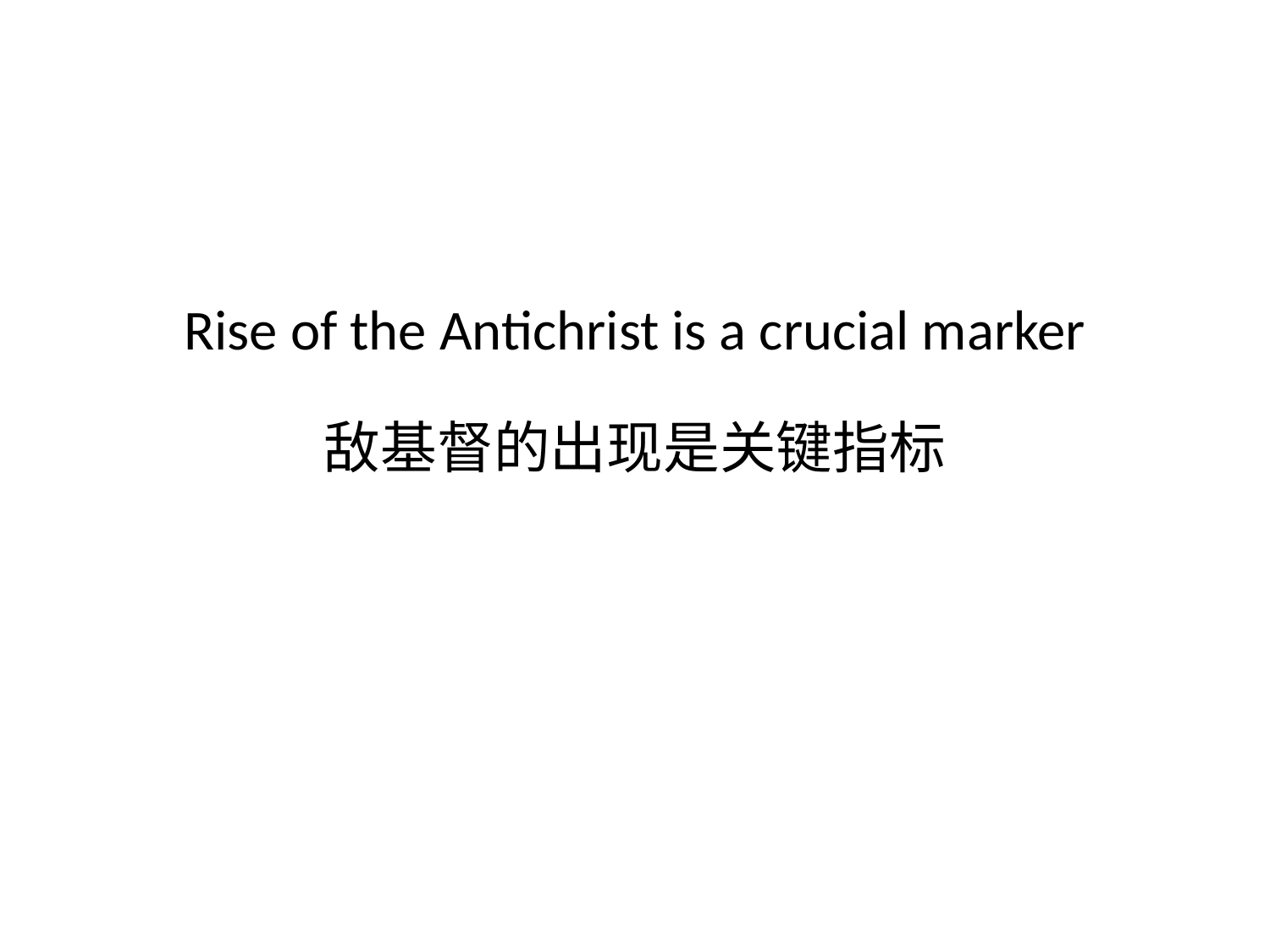

# Rise of the Antichrist is a crucial marker 敌基督的出现是关键指标